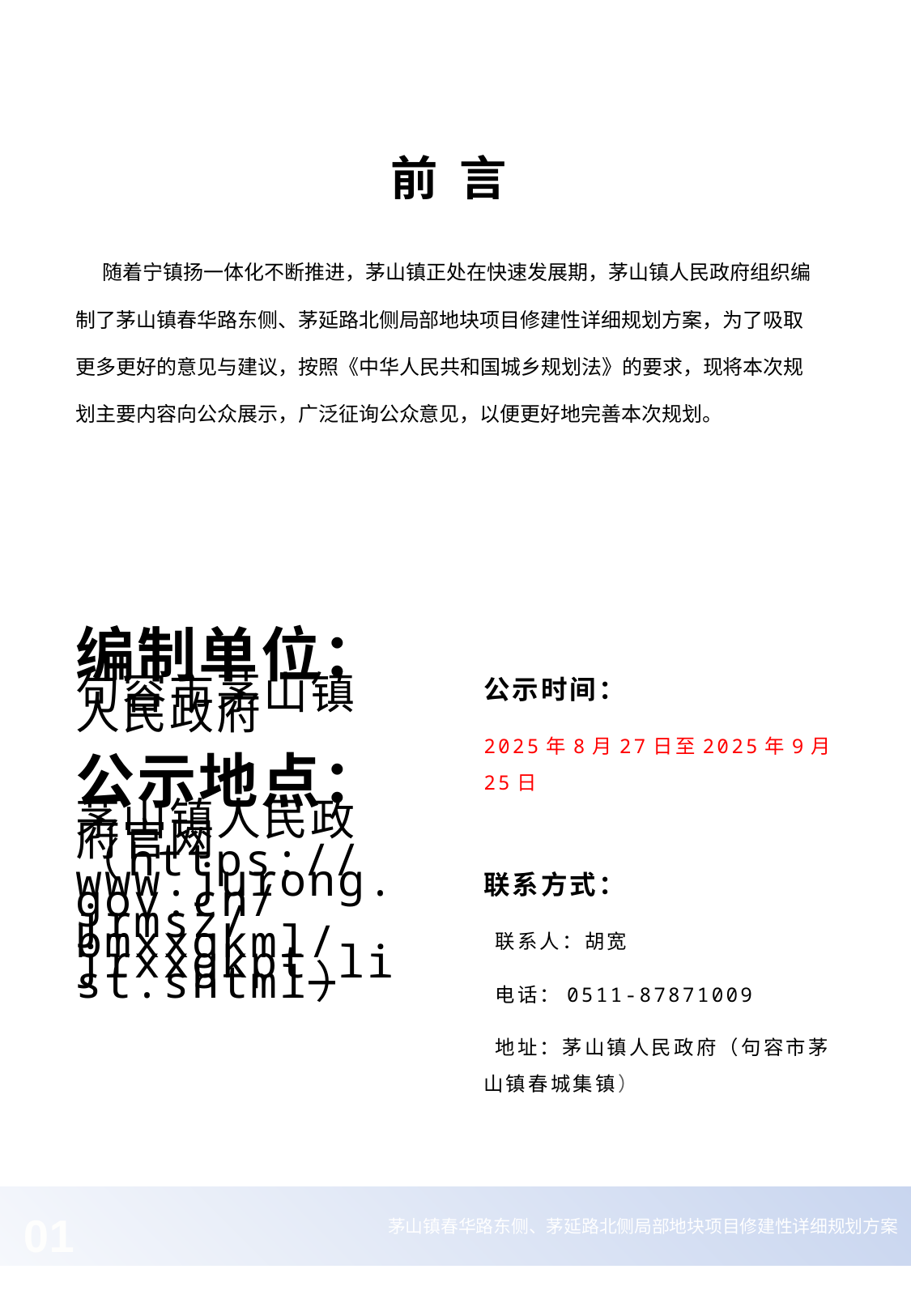

前  言
     随着宁镇扬一体化不断推进，茅山镇正处在快速发展期，茅山镇人民政府组织编制了茅山镇春华路东侧、茅延路北侧局部地块项目修建性详细规划方案，为了吸取更多更好的意见与建议，按照《中华人民共和国城乡规划法》的要求，现将本次规划主要内容向公众展示，广泛征询公众意见，以便更好地完善本次规划。

编制单位：
句容市茅山镇人民政府

公示地点：
茅山镇人民政府官网（https://www.jurong.gov.cn/jrmsz/bmxxgkml/jrxxgkpt_list.shtml）

公示时间：
2025年8月27日至2025年9月25日

联系方式：
 联系人：胡宽
 电话：0511-87871009
 地址：茅山镇人民政府（句容市茅山镇春城集镇）
茅山镇春华路东侧、茅延路北侧局部地块项目修建性详细规划方案
01